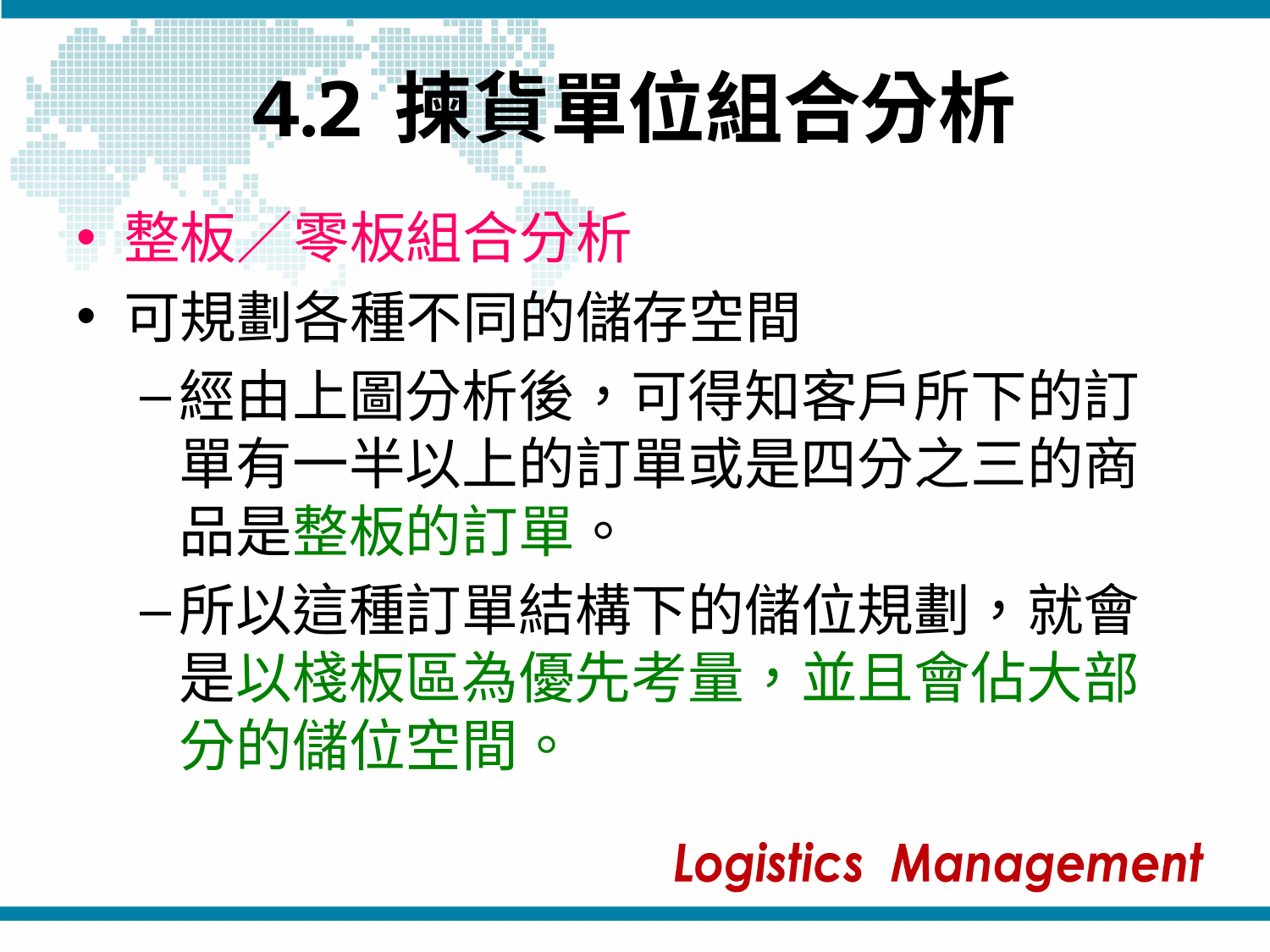

# 4.2 揀貨單位組合分析
整板／零板組合分析
可規劃各種不同的儲存空間
經由上圖分析後，可得知客戶所下的訂單有一半以上的訂單或是四分之三的商品是整板的訂單。
所以這種訂單結構下的儲位規劃，就會是以棧板區為優先考量，並且會佔大部分的儲位空間。